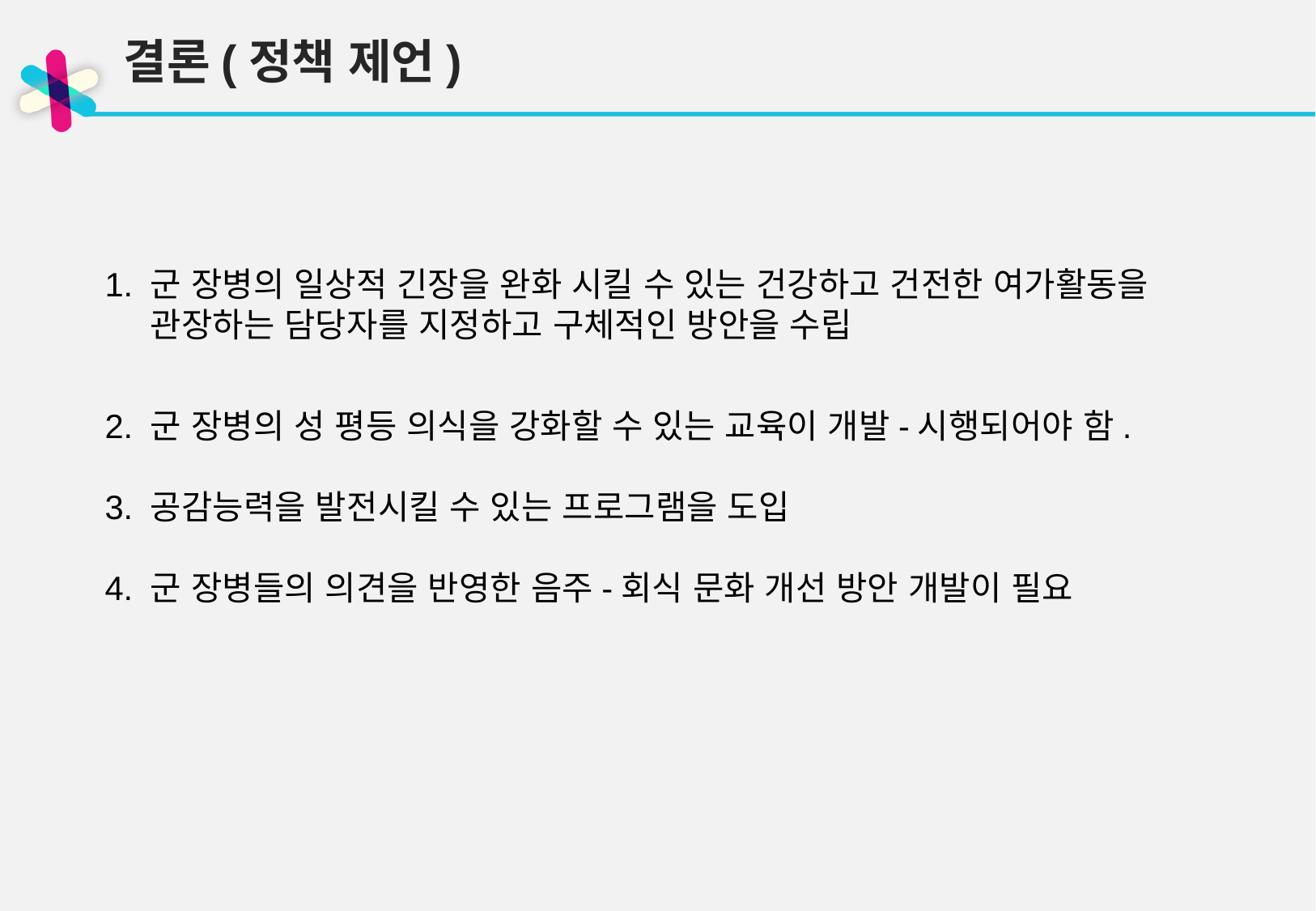

결론(정책 제언)
군 장병의 일상적 긴장을 완화 시킬 수 있는 건강하고 건전한 여가활동을 관장하는 담당자를 지정하고 구체적인 방안을 수립
군 장병의 성 평등 의식을 강화할 수 있는 교육이 개발-시행되어야 함.
공감능력을 발전시킬 수 있는 프로그램을 도입
군 장병들의 의견을 반영한 음주-회식 문화 개선 방안 개발이 필요